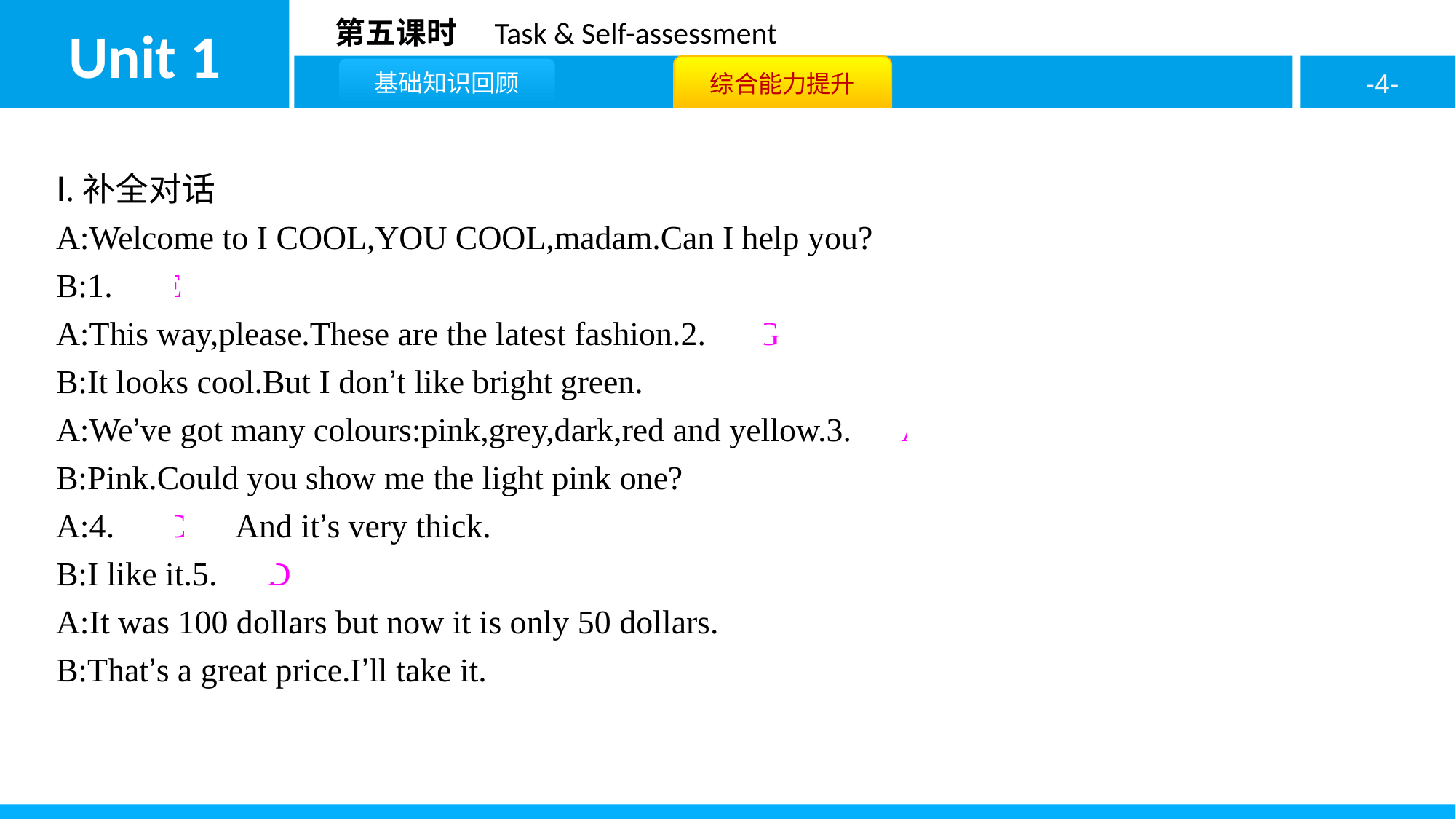

Ⅰ.补全对话
A:Welcome to I COOL,YOU COOL,madam.Can I help you?
B:1.　E
A:This way,please.These are the latest fashion.2.　G
B:It looks cool.But I don’t like bright green.
A:We’ve got many colours:pink,grey,dark,red and yellow.3.　A
B:Pink.Could you show me the light pink one?
A:4.　C　And it’s very thick.
B:I like it.5.　D
A:It was 100 dollars but now it is only 50 dollars.
B:That’s a great price.I’ll take it.